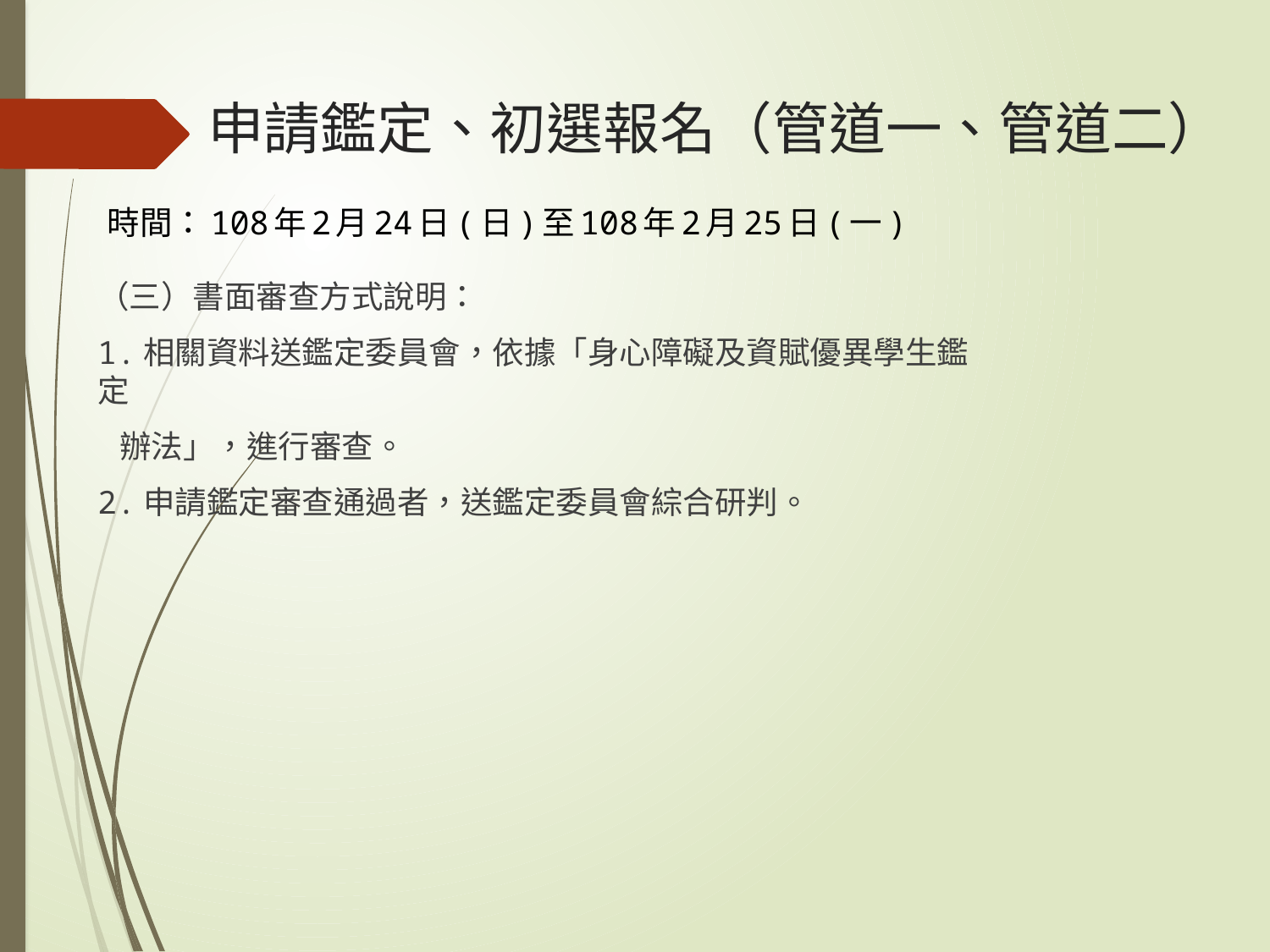

# 申請鑑定、初選報名（管道一、管道二）
時間：108年2月24日(日)至108年2月25日(一)
（三）書面審查方式說明：
1.相關資料送鑑定委員會，依據「身心障礙及資賦優異學生鑑定
  辦法」，進行審查。
2.申請鑑定審查通過者，送鑑定委員會綜合研判。